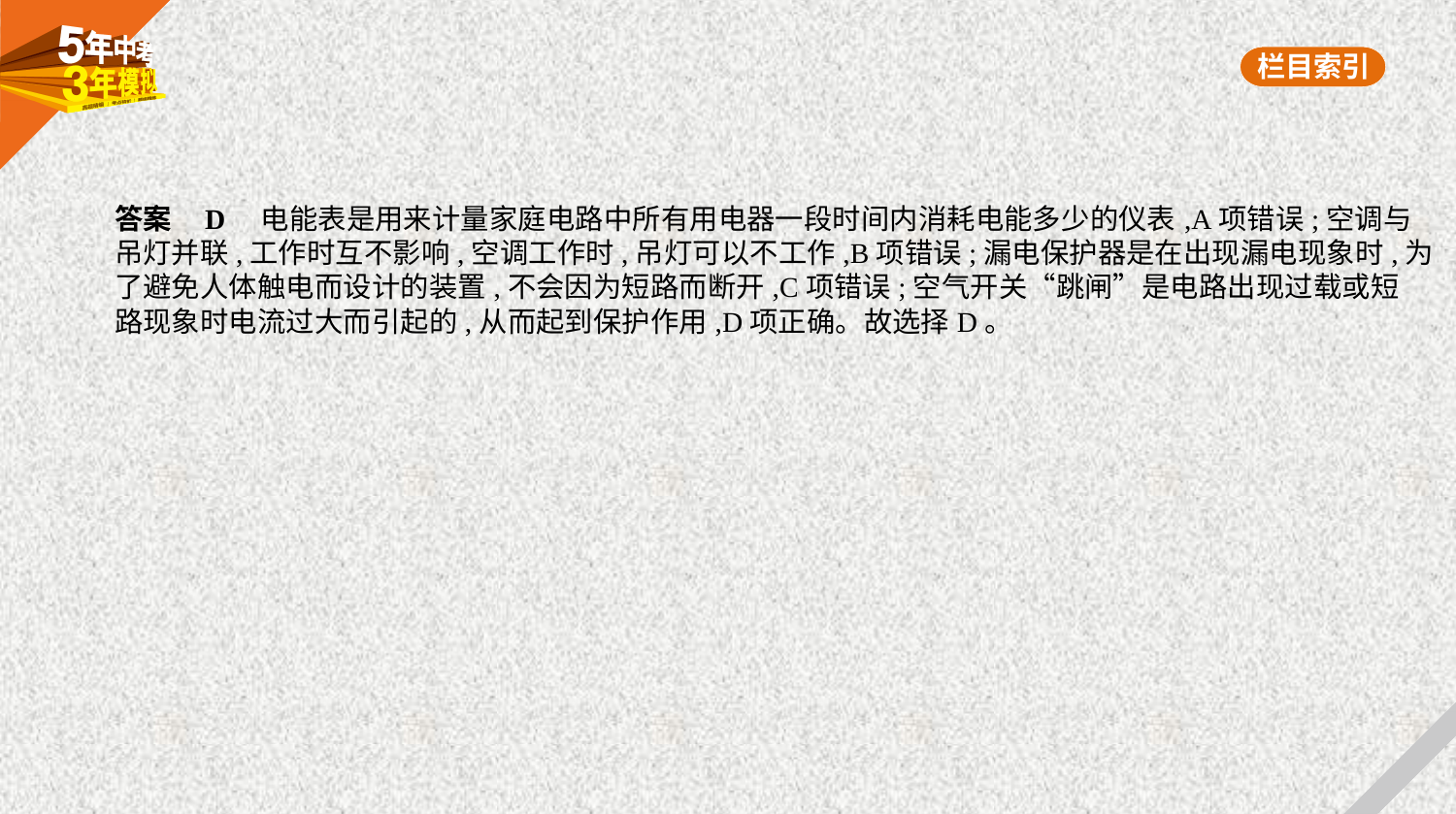

答案    D　电能表是用来计量家庭电路中所有用电器一段时间内消耗电能多少的仪表,A项错误;空调与
吊灯并联,工作时互不影响,空调工作时,吊灯可以不工作,B项错误;漏电保护器是在出现漏电现象时,为
了避免人体触电而设计的装置,不会因为短路而断开,C项错误;空气开关“跳闸”是电路出现过载或短
路现象时电流过大而引起的,从而起到保护作用,D项正确。故选择D。